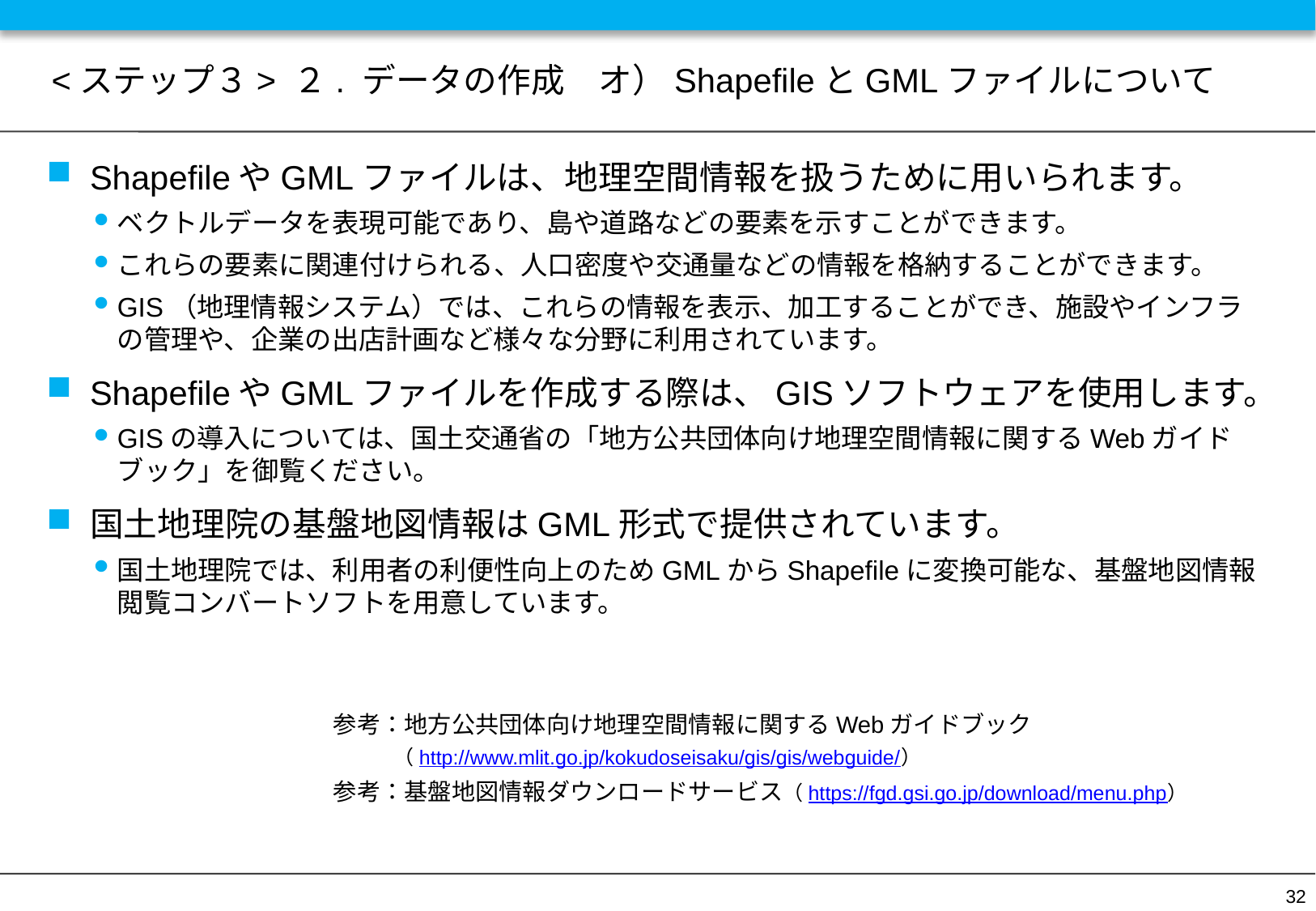

# <ステップ３> ２. データの作成　オ）ShapefileとGMLファイルについて
ShapefileやGMLファイルは、地理空間情報を扱うために用いられます。
ベクトルデータを表現可能であり、島や道路などの要素を示すことができます。
これらの要素に関連付けられる、人口密度や交通量などの情報を格納することができます。
GIS（地理情報システム）では、これらの情報を表示、加工することができ、施設やインフラの管理や、企業の出店計画など様々な分野に利用されています。
ShapefileやGMLファイルを作成する際は、GISソフトウェアを使用します。
GISの導入については、国土交通省の「地方公共団体向け地理空間情報に関するWebガイドブック」を御覧ください。
国土地理院の基盤地図情報はGML形式で提供されています。
国土地理院では、利用者の利便性向上のためGMLからShapefileに変換可能な、基盤地図情報閲覧コンバートソフトを用意しています。

参考：地方公共団体向け地理空間情報に関するWebガイドブック
　　　（http://www.mlit.go.jp/kokudoseisaku/gis/gis/webguide/）
参考：基盤地図情報ダウンロードサービス（https://fgd.gsi.go.jp/download/menu.php）
32